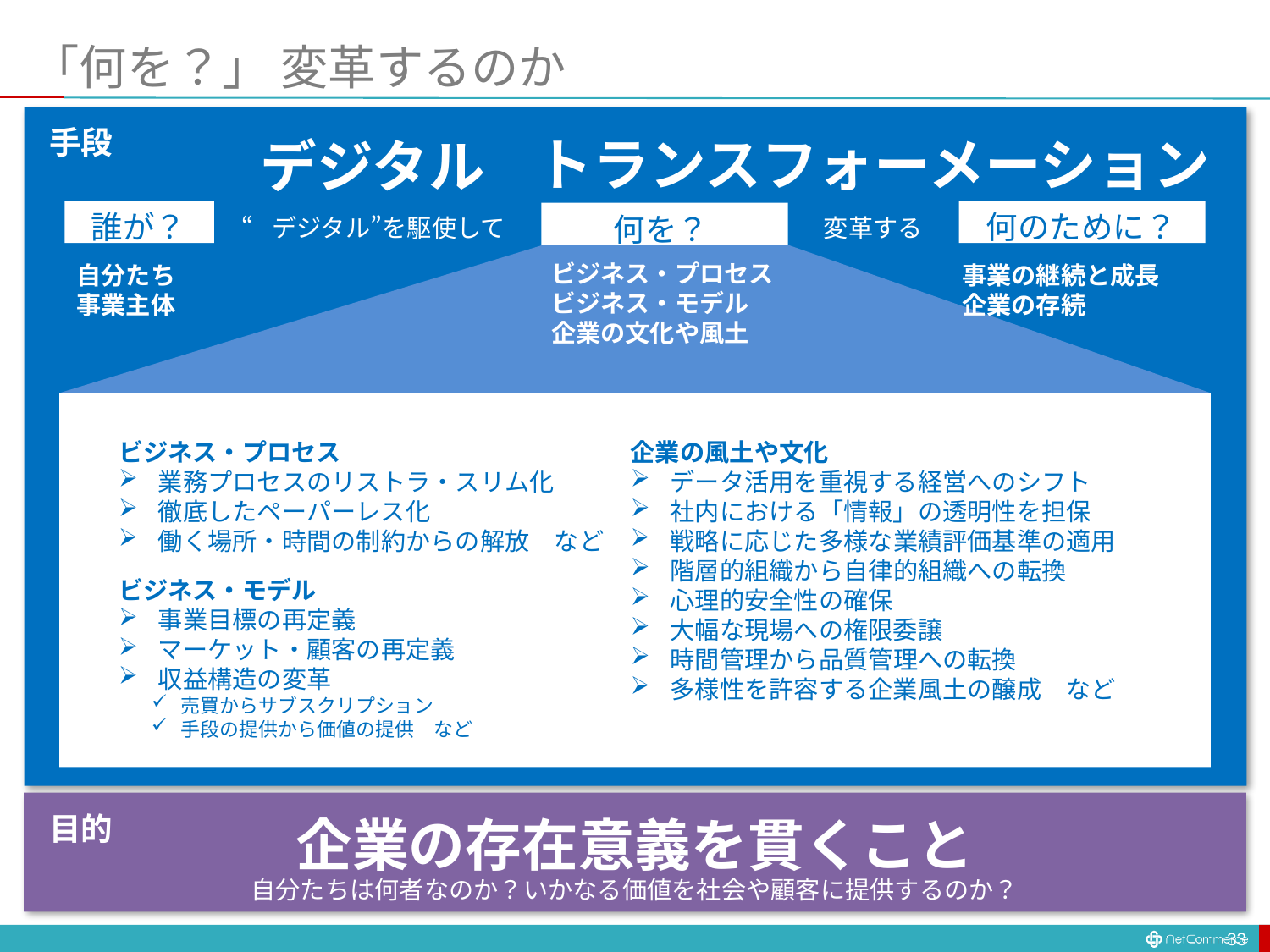

# 「何を？」 変革するのか

手段
トランスフォーメーション
デジタル
誰が？

何のために？

何を？
変革する
“デジタル”を駆使して

ビジネス・プロセス
業務プロセスのリストラ・スリム化
徹底したペーパーレス化
働く場所・時間の制約からの解放　など
企業の風土や文化
データ活用を重視する経営へのシフト
社内における「情報」の透明性を担保
戦略に応じた多様な業績評価基準の適用
階層的組織から自律的組織への転換
心理的安全性の確保
大幅な現場への権限委譲
時間管理から品質管理への転換
多様性を許容する企業風土の醸成　など
ビジネス・モデル
事業目標の再定義
マーケット・顧客の再定義
収益構造の変革
売買からサブスクリプション
手段の提供から価値の提供　など
ビジネス・プロセス
ビジネス・モデル
企業の文化や風土
自分たち
事業主体
事業の継続と成長
企業の存続

目的
企業の存在意義を貫くこと
自分たちは何者なのか？いかなる価値を社会や顧客に提供するのか？
33